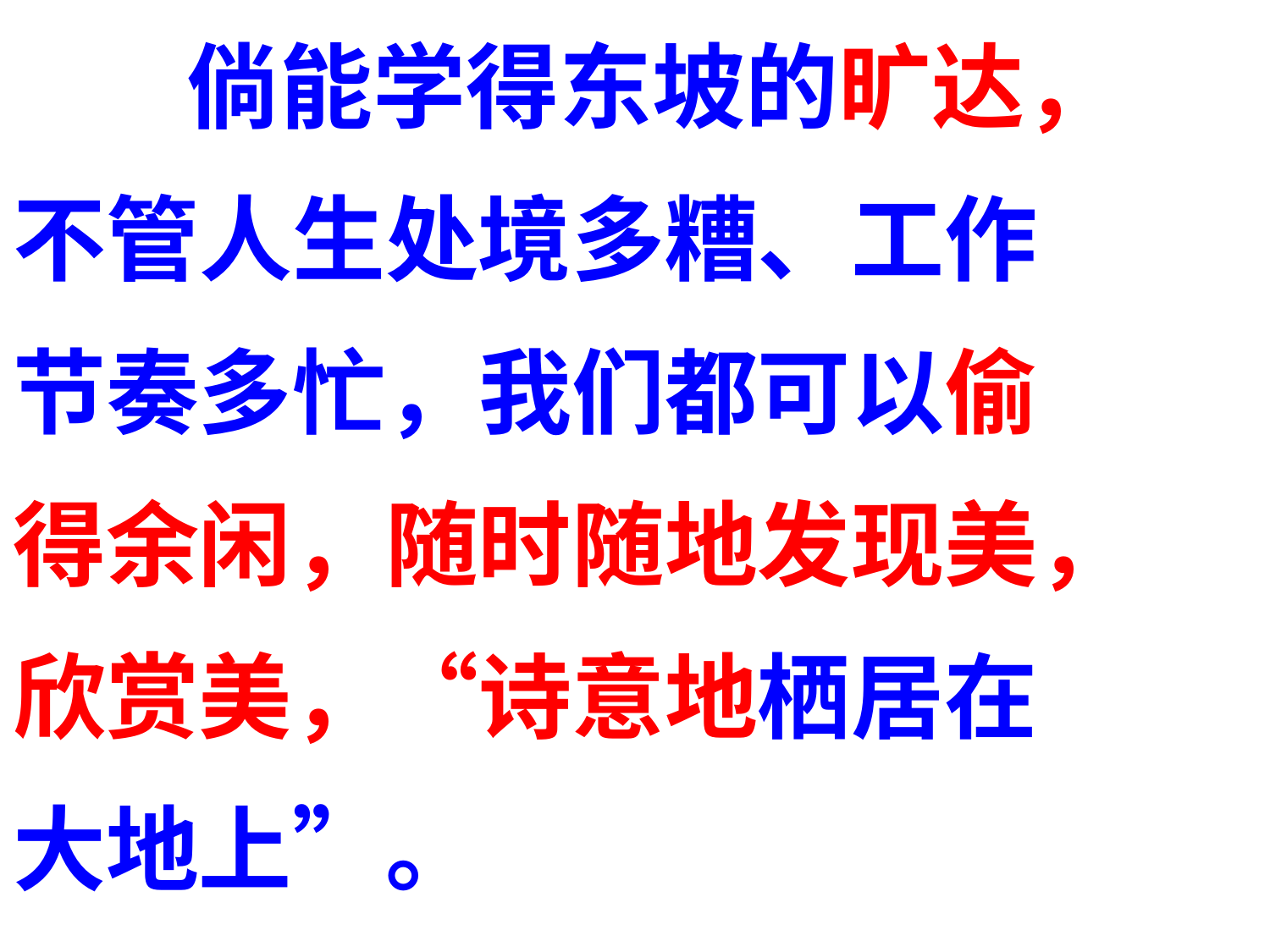

倘能学得东坡的旷达，
不管人生处境多糟、工作
节奏多忙，我们都可以偷
得余闲，随时随地发现美，
欣赏美，“诗意地栖居在
大地上”。